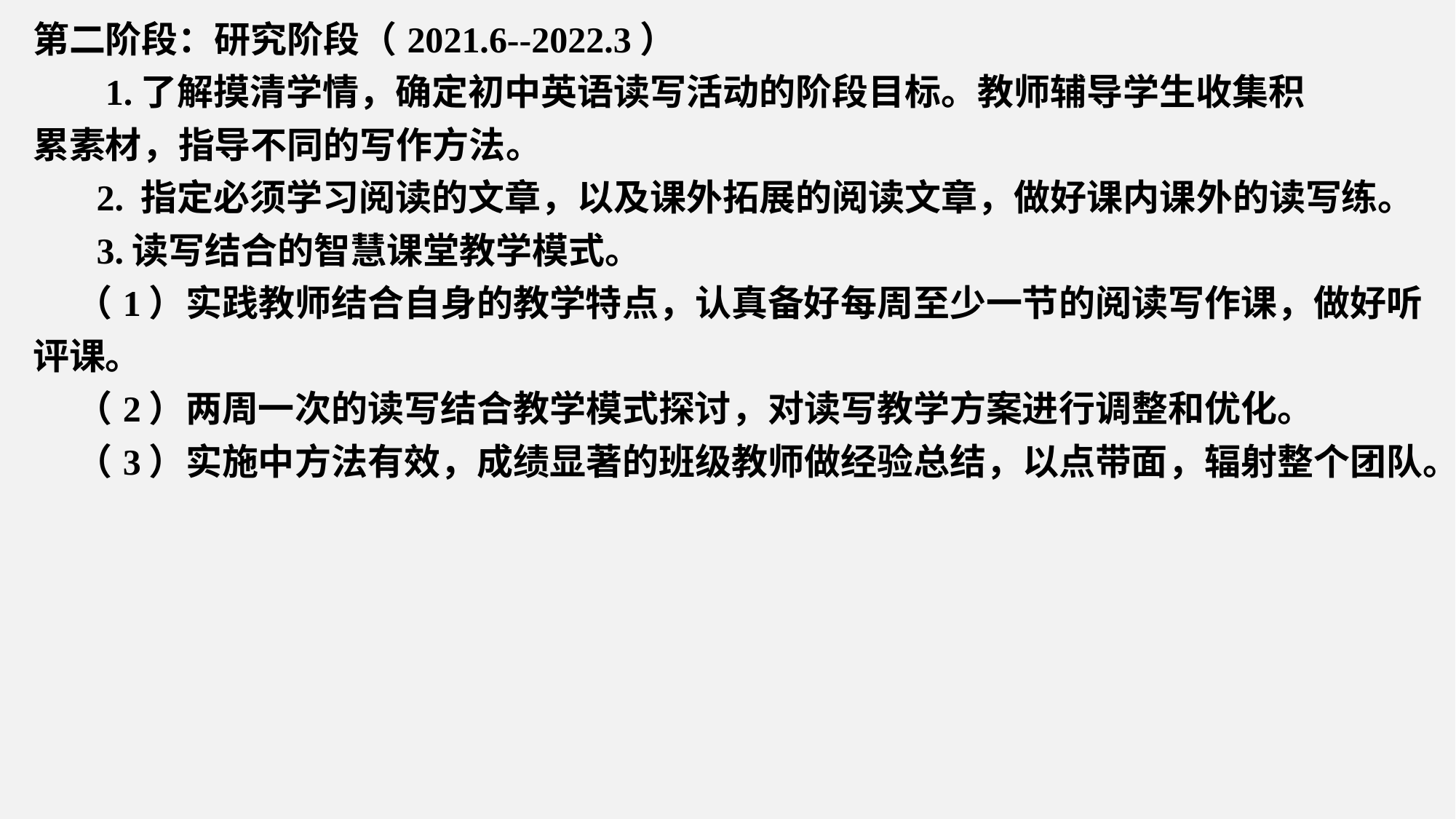

| 第二阶段：研究阶段（2021.6--2022.3） 1.了解摸清学情，确定初中英语读写活动的阶段目标。教师辅导学生收集积 累素材，指导不同的写作方法。 2. 指定必须学习阅读的文章，以及课外拓展的阅读文章，做好课内课外的读写练。 3.读写结合的智慧课堂教学模式。 （1）实践教师结合自身的教学特点，认真备好每周至少一节的阅读写作课，做好听评课。 （2）两周一次的读写结合教学模式探讨，对读写教学方案进行调整和优化。 （3）实施中方法有效，成绩显著的班级教师做经验总结，以点带面，辐射整个团队。 |
| --- |